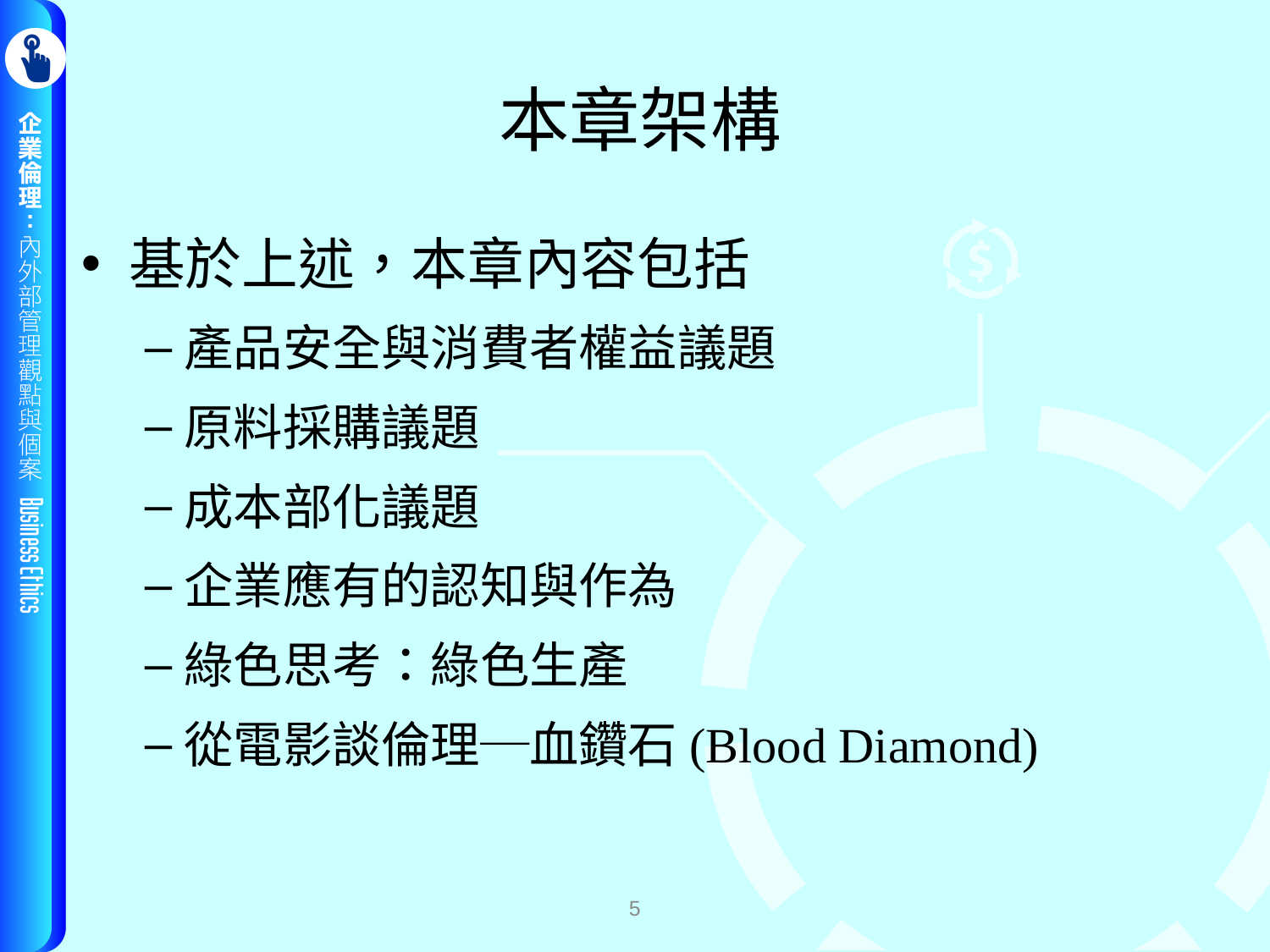

# 本章架構
基於上述，本章內容包括
產品安全與消費者權益議題
原料採購議題
成本部化議題
企業應有的認知與作為
綠色思考：綠色生產
從電影談倫理─血鑽石(Blood Diamond)
5